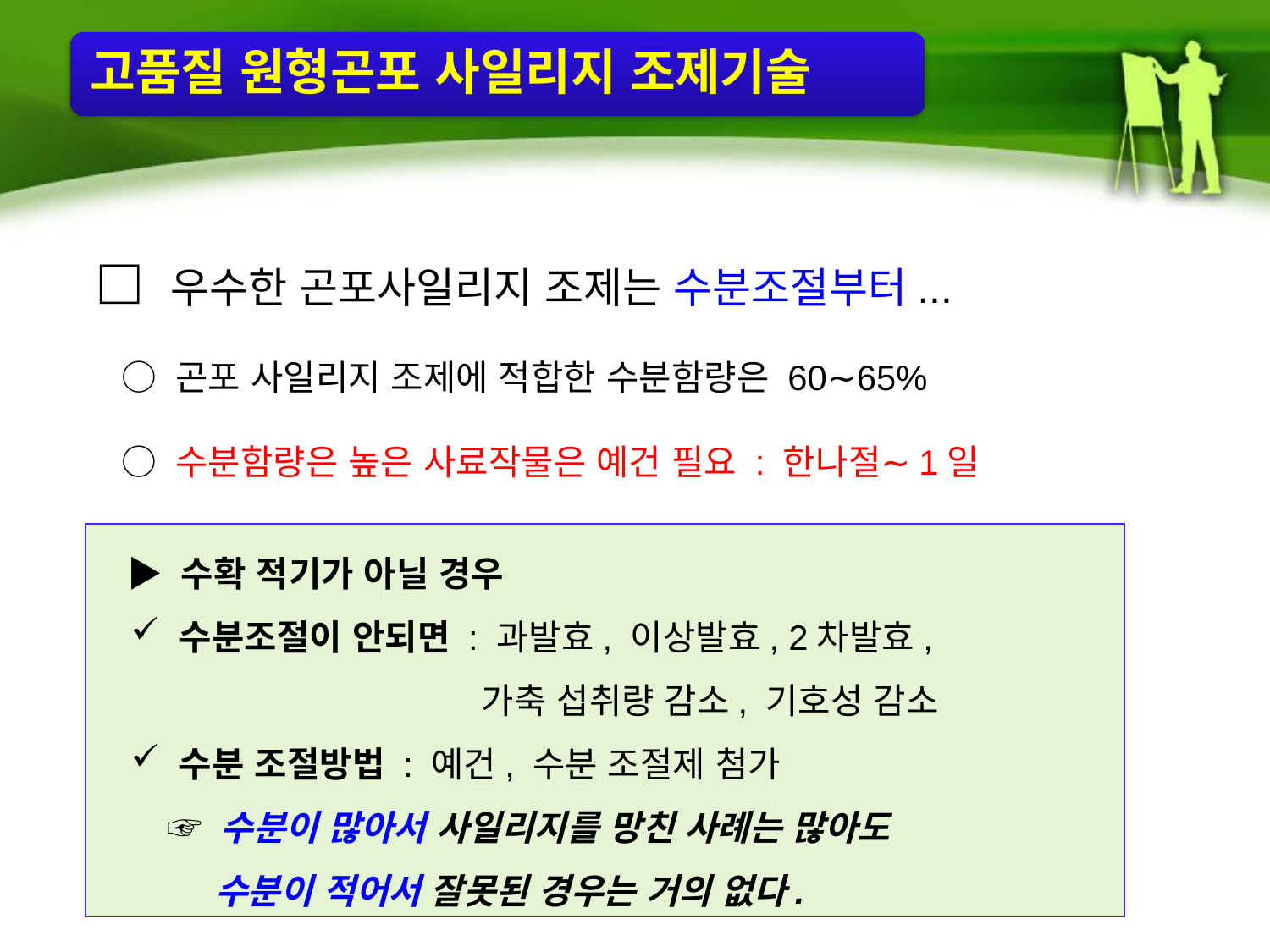

고품질 원형곤포 사일리지 조제기술
 □ 우수한 곤포사일리지 조제는 수분조절부터...
    ○ 곤포 사일리지 조제에 적합한 수분함량은 60∼65%
    ○ 수분함량은 높은 사료작물은 예건 필요 : 한나절∼1일
   ▶ 수확 적기가 아닐 경우
 수분조절이 안되면 : 과발효, 이상발효, 2차발효,
                         가축 섭취량 감소, 기호성 감소
 수분 조절방법 : 예건, 수분 조절제 첨가
       ☞ 수분이 많아서 사일리지를 망친 사례는 많아도
           수분이 적어서 잘못된 경우는 거의 없다.